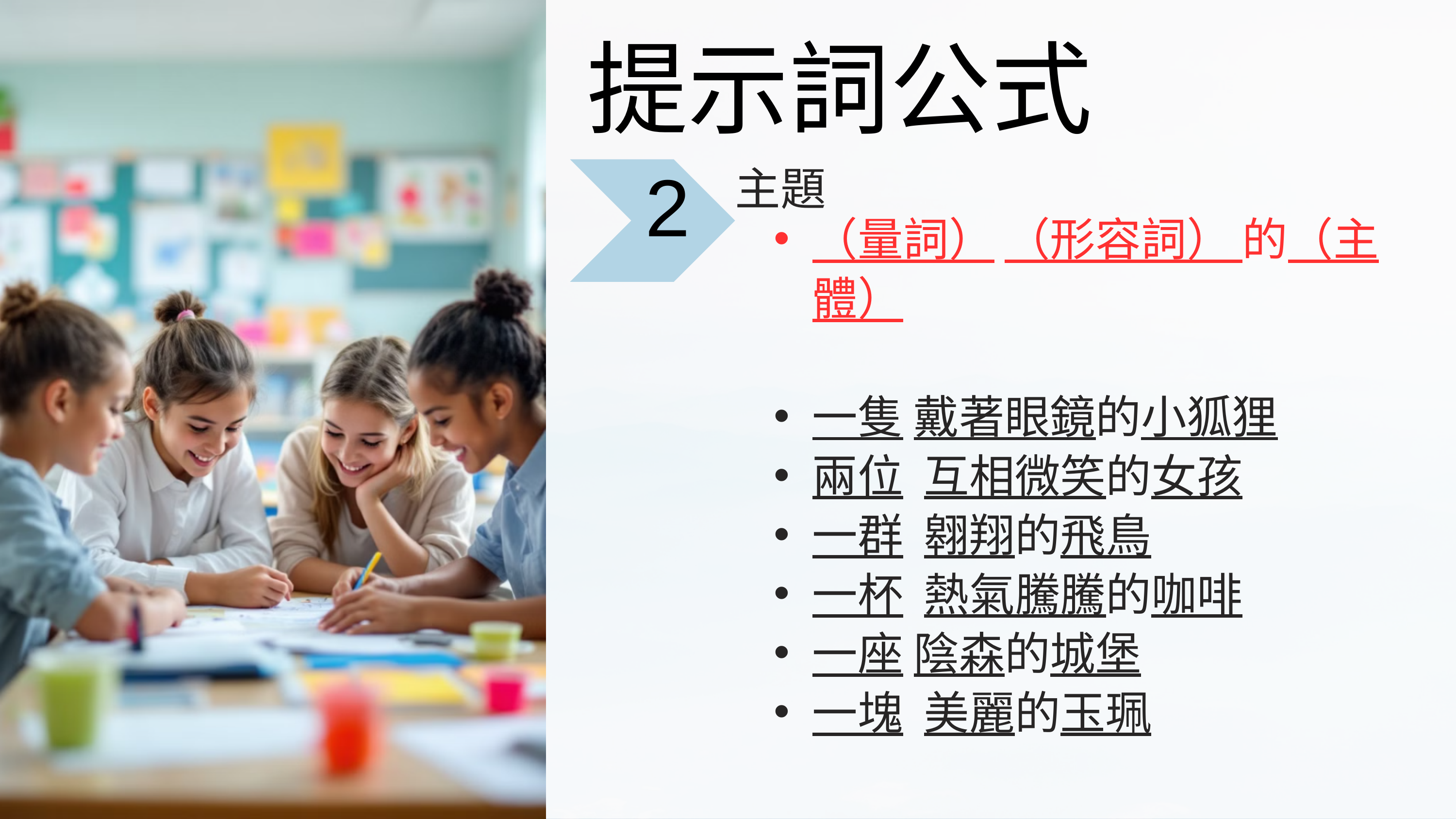

提示詞公式
主題

2
（量詞） （形容詞） 的（主體）

一隻 戴著眼鏡的小狐狸
兩位  互相微笑的女孩
一群  翱翔的飛鳥
一杯  熱氣騰騰的咖啡
一座 陰森的城堡
一塊  美麗的玉珮